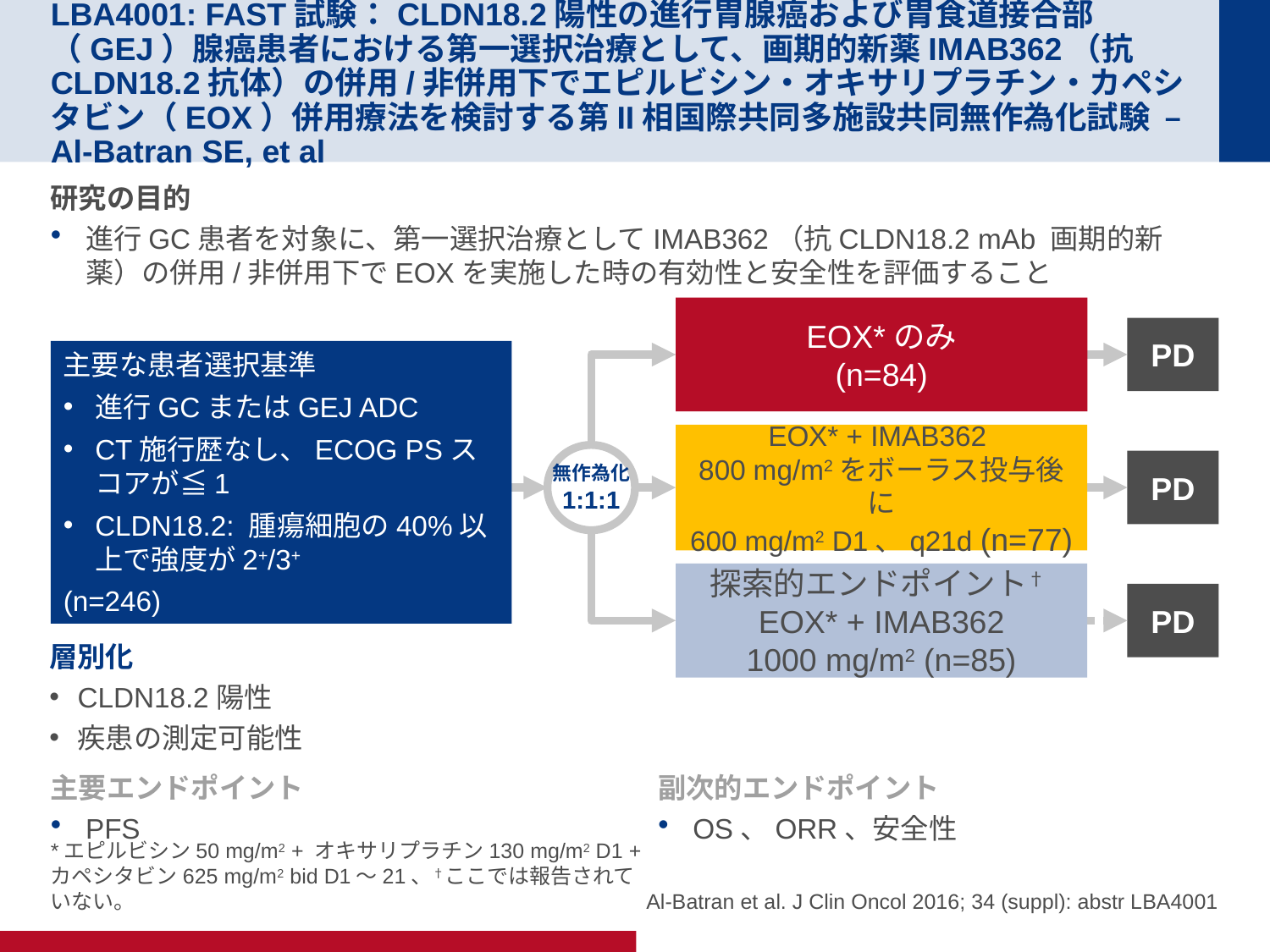

# LBA4001: FAST試験：CLDN18.2陽性の進行胃腺癌および胃食道接合部（GEJ）腺癌患者における第一選択治療として、画期的新薬IMAB362（抗CLDN18.2抗体）の併用/非併用下でエピルビシン・オキサリプラチン・カペシタビン（EOX）併用療法を検討する第II相国際共同多施設共同無作為化試験  – Al-Batran SE, et al
研究の目的
進行GC患者を対象に、第一選択治療としてIMAB362（抗CLDN18.2 mAb 画期的新薬）の併用/非併用下でEOXを実施した時の有効性と安全性を評価すること
EOX*のみ
(n=84)
PD
主要な患者選択基準
進行GCまたはGEJ ADC
CT施行歴なし、ECOG PSスコアが≦1
CLDN18.2: 腫瘍細胞の40%以上で強度が2+/3+
(n=246)
EOX* + IMAB362
800 mg/m2をボーラス投与後に
600 mg/m2 D1、q21d (n=77)
無作為化
1:1:1
PD
探索的エンドポイント†
EOX* + IMAB362
1000 mg/m2 (n=85)
PD
層別化
CLDN18.2陽性
疾患の測定可能性
主要エンドポイント
PFS
副次的エンドポイント
OS、ORR、安全性
Al-Batran et al. J Clin Oncol 2016; 34 (suppl): abstr LBA4001
*エピルビシン50 mg/m2 + オキサリプラチン130 mg/m2 D1 + カペシタビン625 mg/m2 bid D1～21、†ここでは報告されていない。